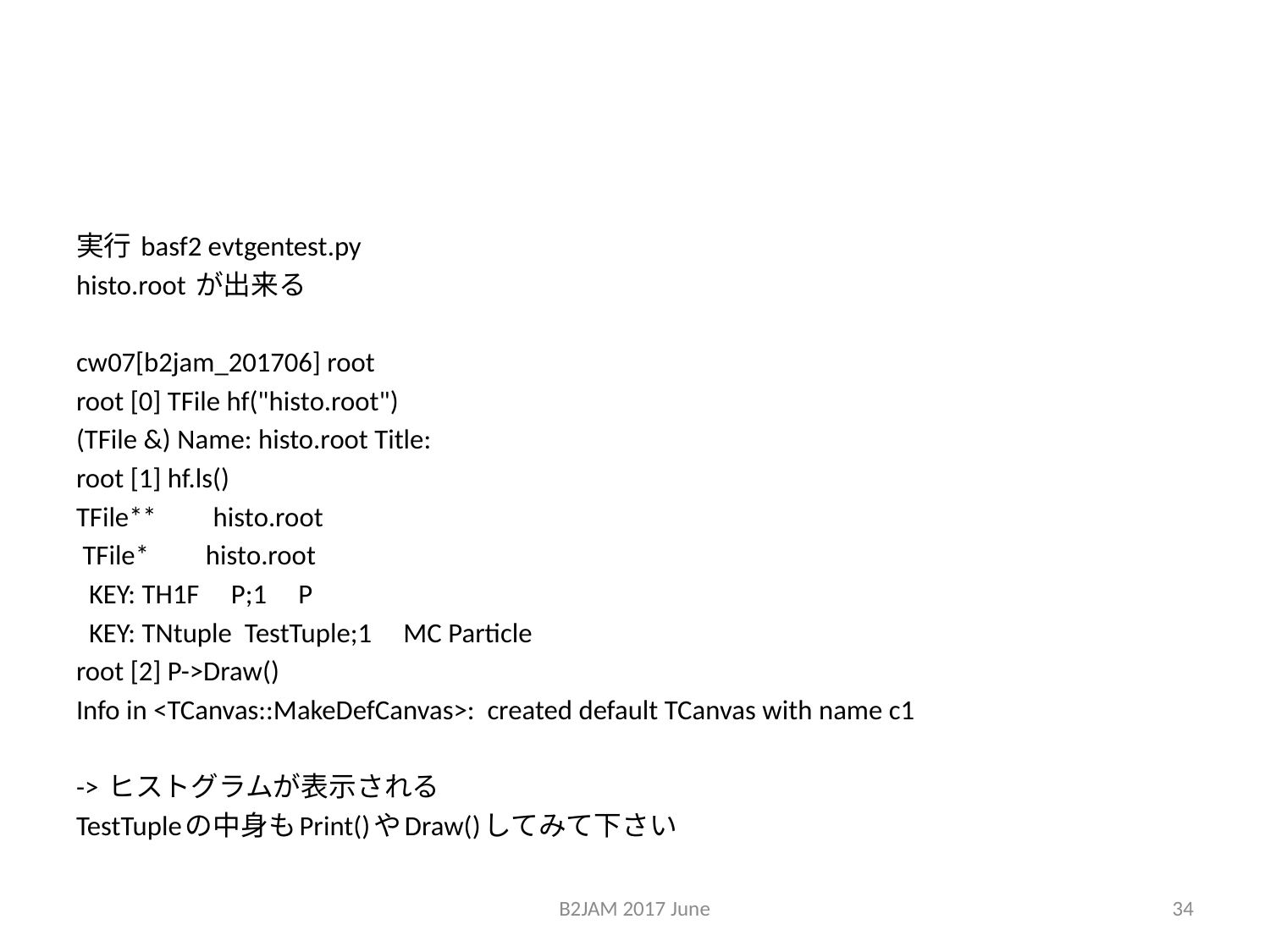

#
実行 basf2 evtgentest.py
histo.root が出来る

cw07[b2jam_201706] root
root [0] TFile hf("histo.root")
(TFile &) Name: histo.root Title:
root [1] hf.ls()
TFile**         histo.root
 TFile*         histo.root
  KEY: TH1F     P;1     P
  KEY: TNtuple  TestTuple;1     MC Particle
root [2] P->Draw()
Info in <TCanvas::MakeDefCanvas>:  created default TCanvas with name c1

-> ヒストグラムが表示される
TestTupleの中身もPrint()やDraw()してみて下さい

B2JAM 2017 June
34